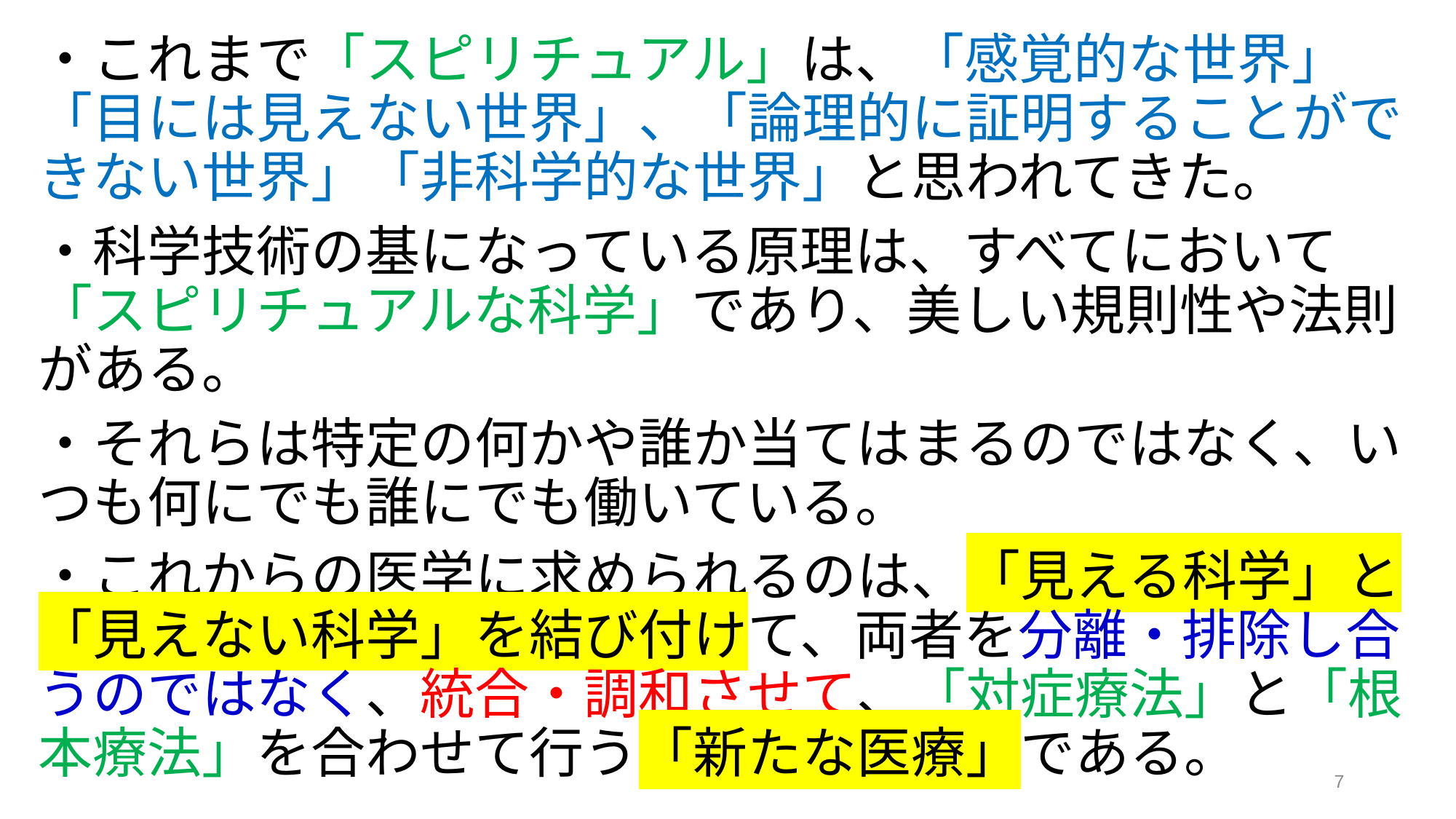

・これまで「スピリチュアル」は、「感覚的な世界」「目には見えない世界」、「論理的に証明することができない世界」「非科学的な世界」と思われてきた。
・科学技術の基になっている原理は、すべてにおいて「スピリチュアルな科学」であり、美しい規則性や法則がある。
・それらは特定の何かや誰か当てはまるのではなく、いつも何にでも誰にでも働いている。
・これからの医学に求められるのは、「見える科学」と「見えない科学」を結び付けて、両者を分離・排除し合うのではなく、統合・調和させて、「対症療法」と「根本療法」を合わせて行う「新たな医療」である。

7